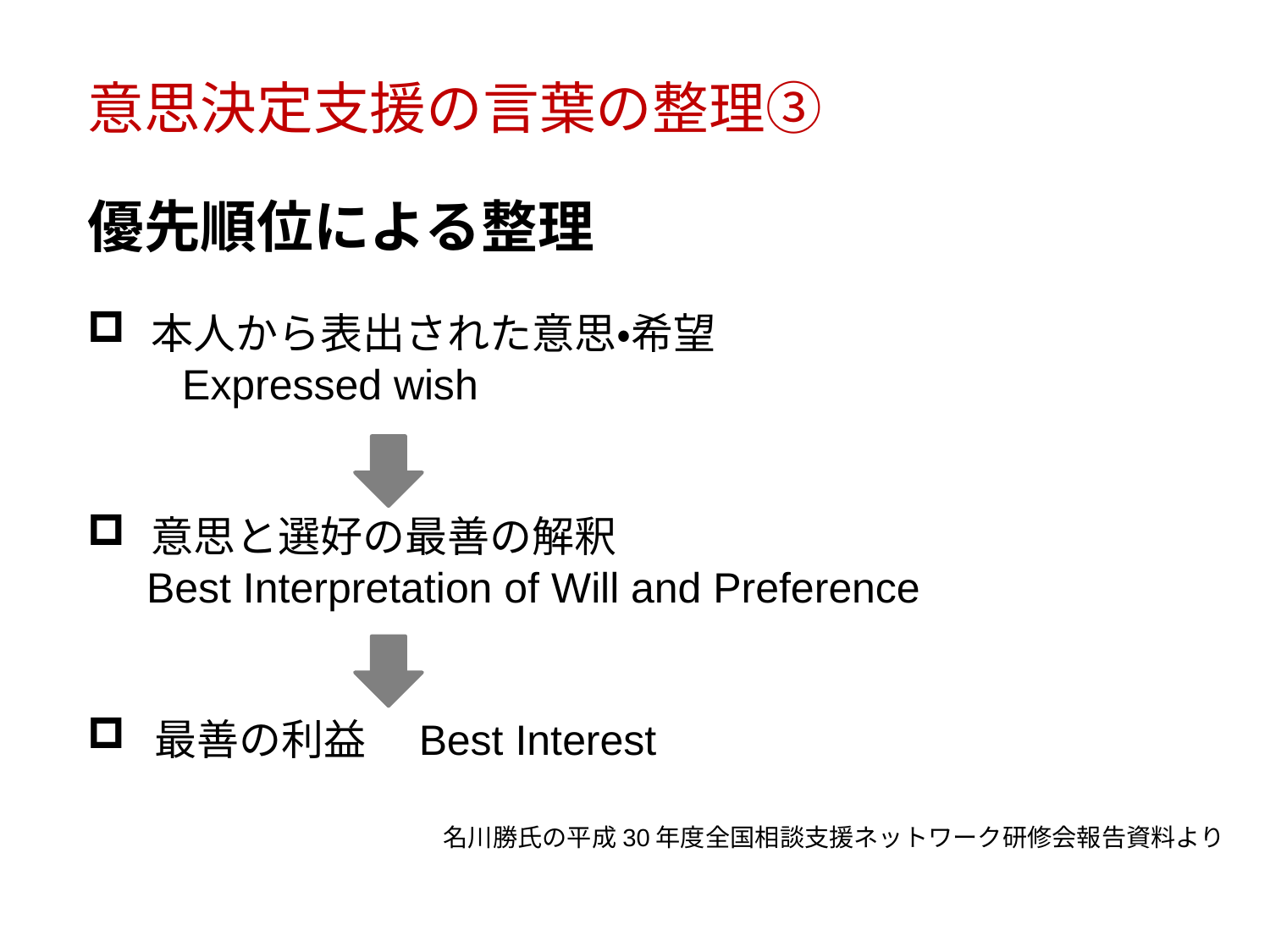

意思決定支援の言葉の整理③
優先順位による整理
本人から表出された意思・希望
　　Expressed wish

意思と選好の最善の解釈
     Best Interpretation of Will and Preference

 最善の利益　Best Interest

名川勝氏の平成30年度全国相談支援ネットワーク研修会報告資料より